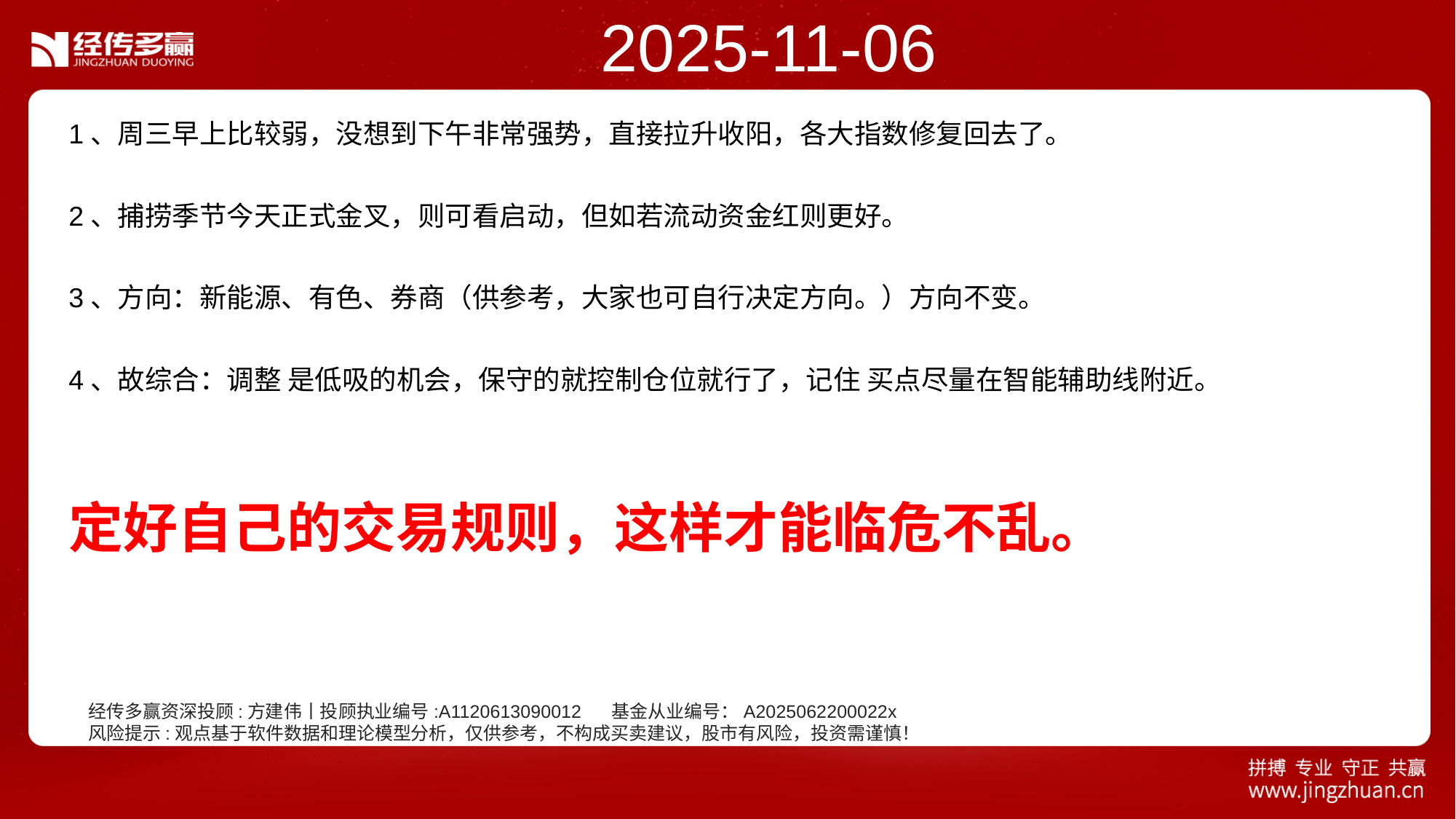

2025-11-06
1、周三早上比较弱，没想到下午非常强势，直接拉升收阳，各大指数修复回去了。

2、捕捞季节今天正式金叉，则可看启动，但如若流动资金红则更好。

3、方向：新能源、有色、券商（供参考，大家也可自行决定方向。）方向不变。

4、故综合：调整 是低吸的机会，保守的就控制仓位就行了，记住 买点尽量在智能辅助线附近。

定好自己的交易规则，这样才能临危不乱。